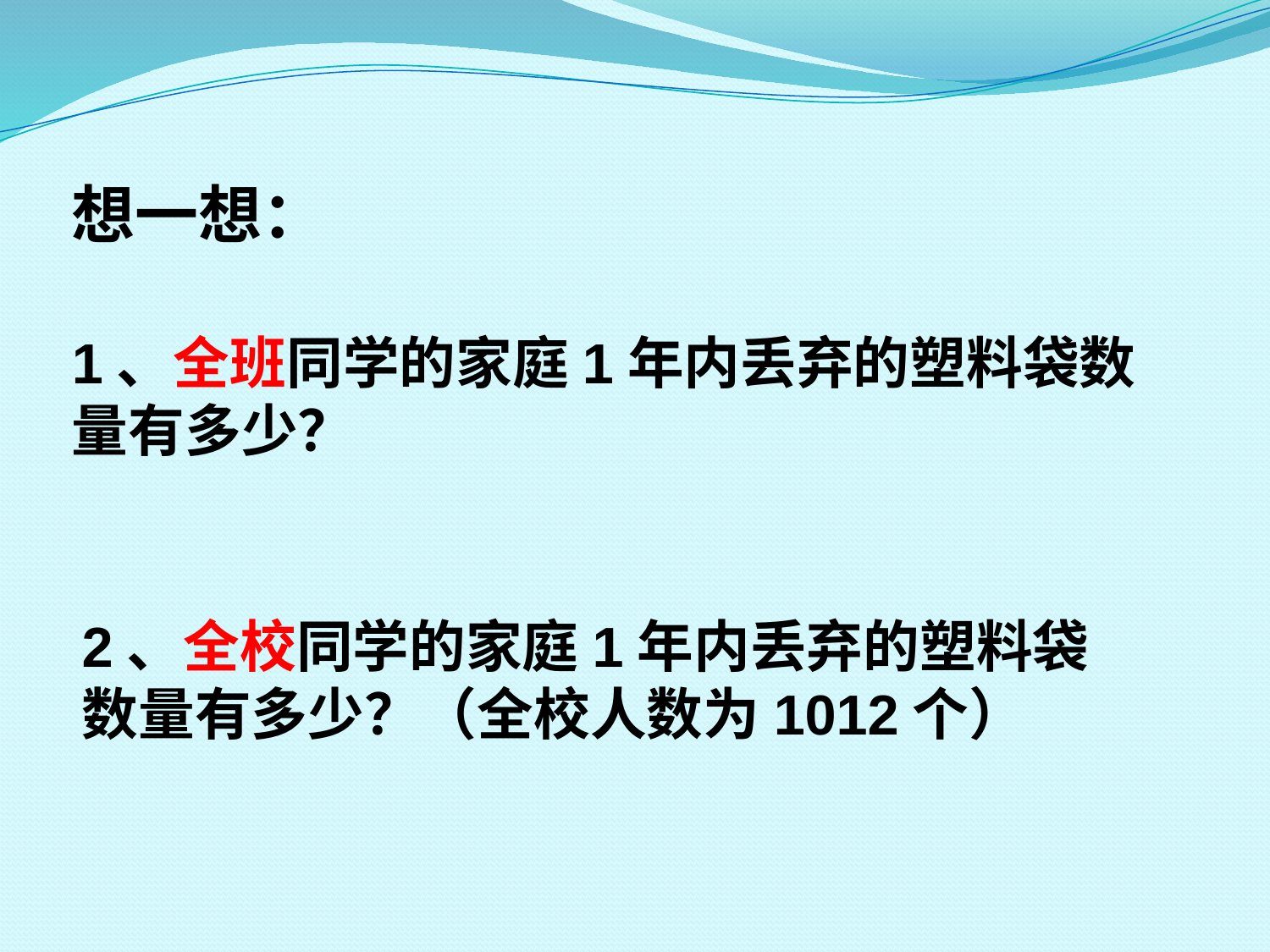

想一想：

1、全班同学的家庭1年内丢弃的塑料袋数量有多少？

2、全校同学的家庭1年内丢弃的塑料袋数量有多少？（全校人数为1012个）